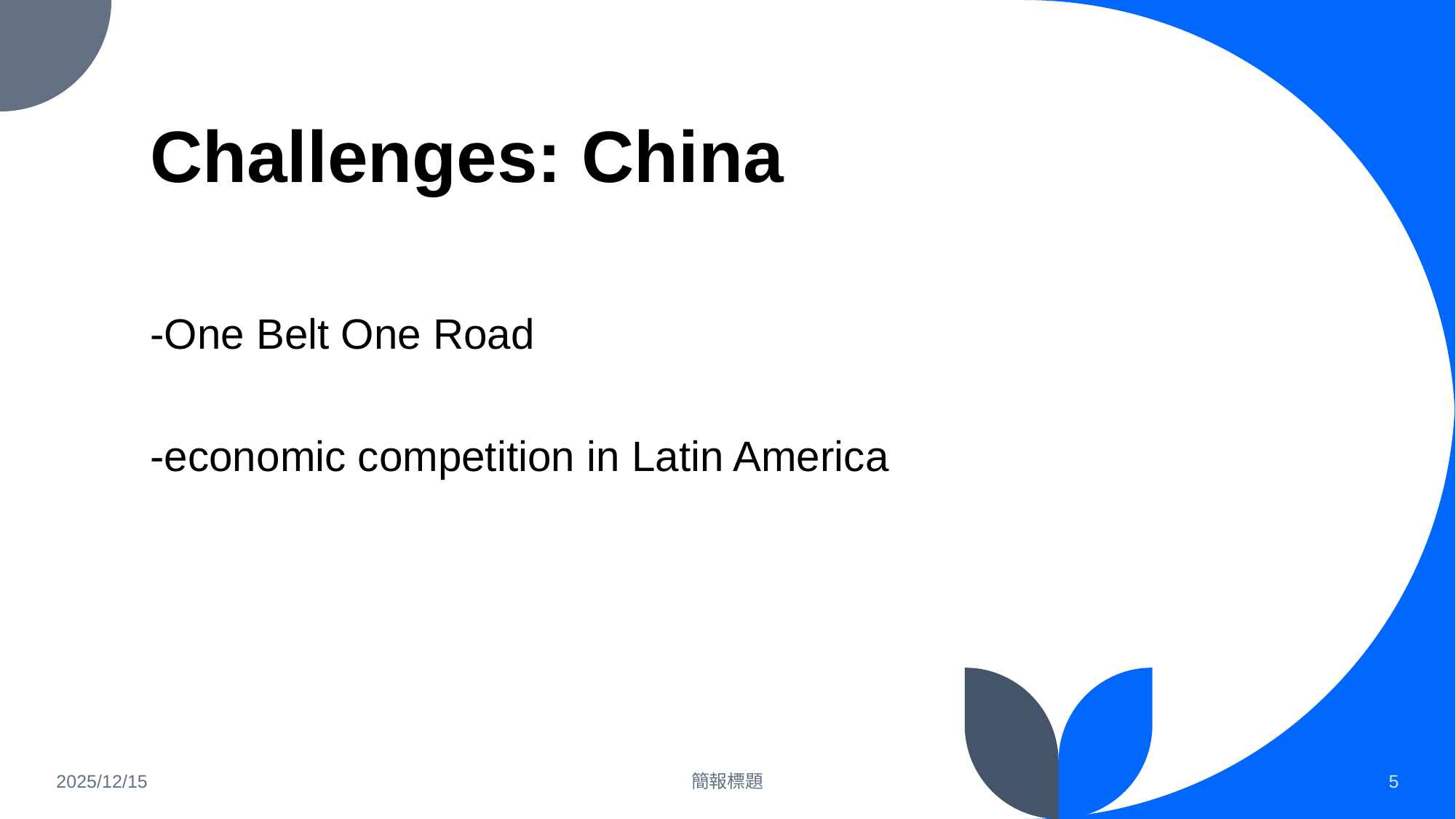

# Challenges: China

-One Belt One Road

-economic competition in Latin America

2025/12/15
簡報標題
5